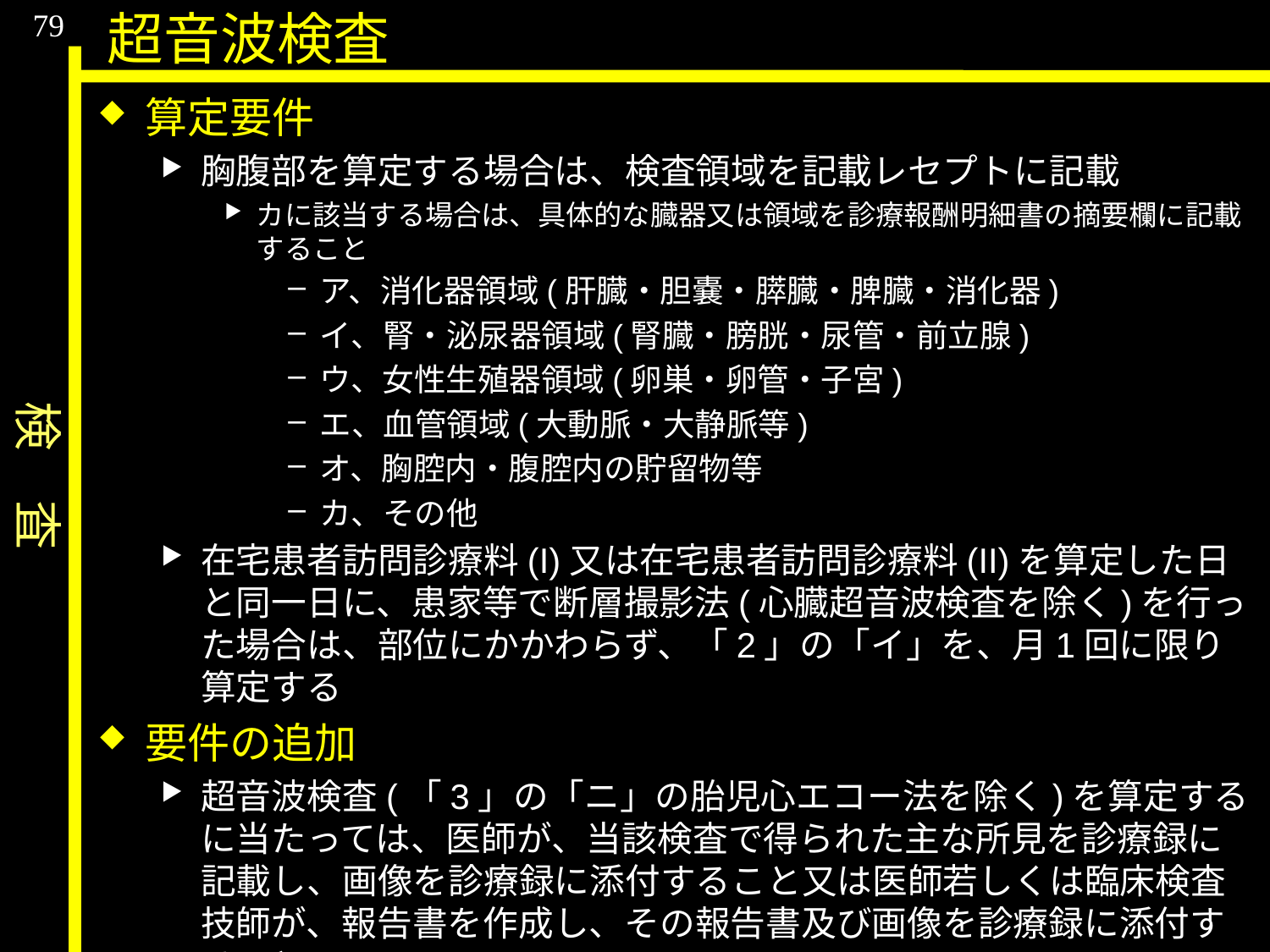

検　査
79
超音波検査

算定要件
胸腹部を算定する場合は、検査領域を記載レセプトに記載
カに該当する場合は、具体的な臓器又は領域を診療報酬明細書の摘要欄に記載すること
ア、消化器領域(肝臓・胆嚢・膵臓・脾臓・消化器)
イ、腎・泌尿器領域(腎臓・膀胱・尿管・前立腺)
ウ、女性生殖器領域(卵巣・卵管・子宮)
エ、血管領域(大動脈・大静脈等)
オ、胸腔内・腹腔内の貯留物等
カ、その他
在宅患者訪問診療料(I)又は在宅患者訪問診療料(II)を算定した日と同一日に、患家等で断層撮影法(心臓超音波検査を除く)を行った場合は、部位にかかわらず、「2」の「イ」を、月1回に限り算定する
要件の追加
超音波検査(「3」の「ニ」の胎児心エコー法を除く)を算定するに当たっては、医師が、当該検査で得られた主な所見を診療録に記載し、画像を診療録に添付すること又は医師若しくは臨床検査技師が、報告書を作成し、その報告書及び画像を診療録に添付すること